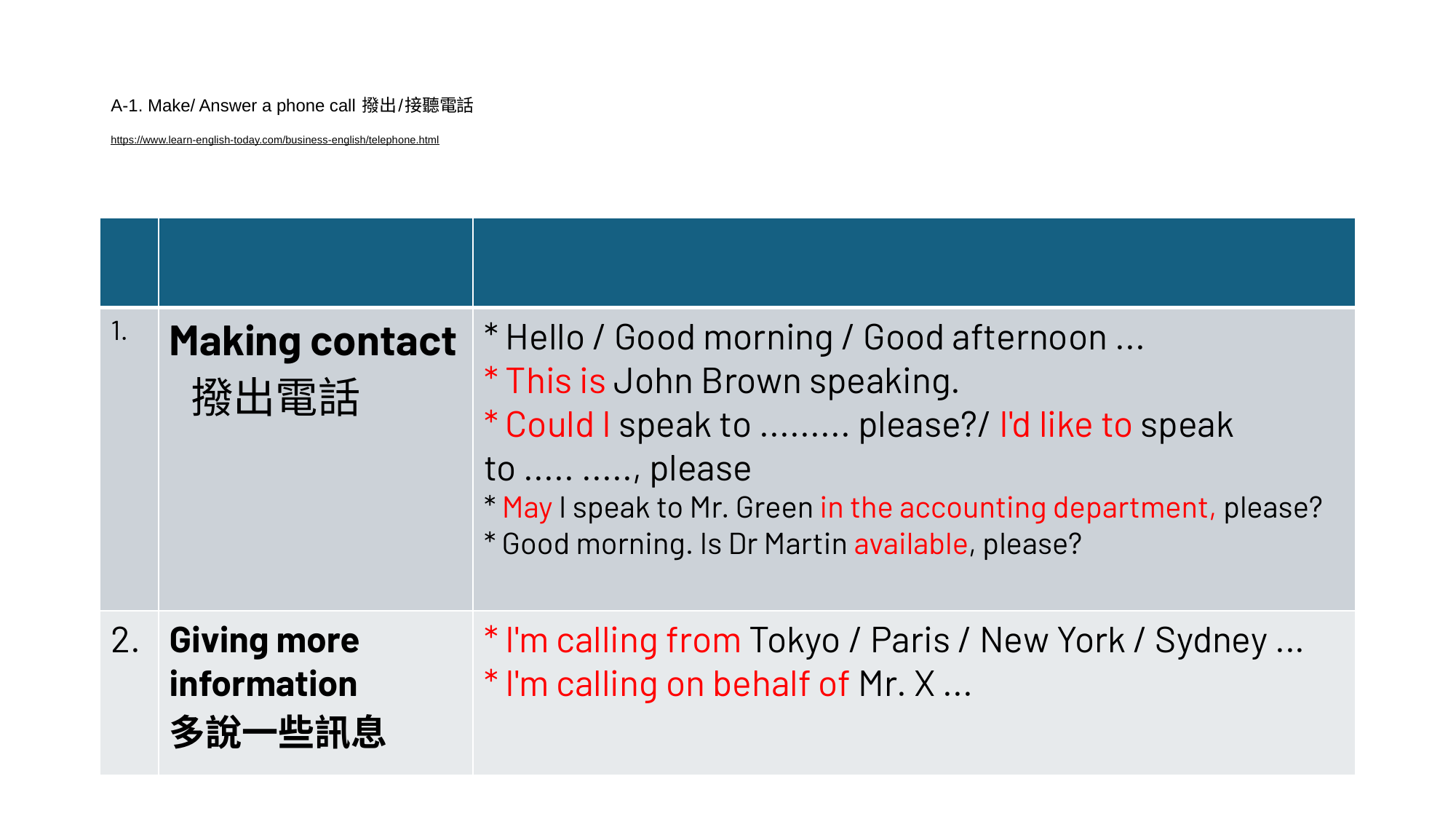

# A-1. Make/ Answer a phone call 撥出/接聽電話 https://www.learn-english-today.com/business-english/telephone.html
|  |  |  |
| --- | --- | --- |
| 1. | Making contact 撥出電話 | \* Hello / Good morning / Good afternoon ... \* This is John Brown speaking. \* Could I speak to ......... please?/ I'd like to speak to ..... ....., please \* May I speak to Mr. Green in the accounting department, please? \* Good morning. Is Dr Martin available, please? |
| 2. | Giving more information 多說一些訊息 | \* I'm calling from Tokyo / Paris / New York / Sydney ... \* I'm calling on behalf of Mr. X ... |